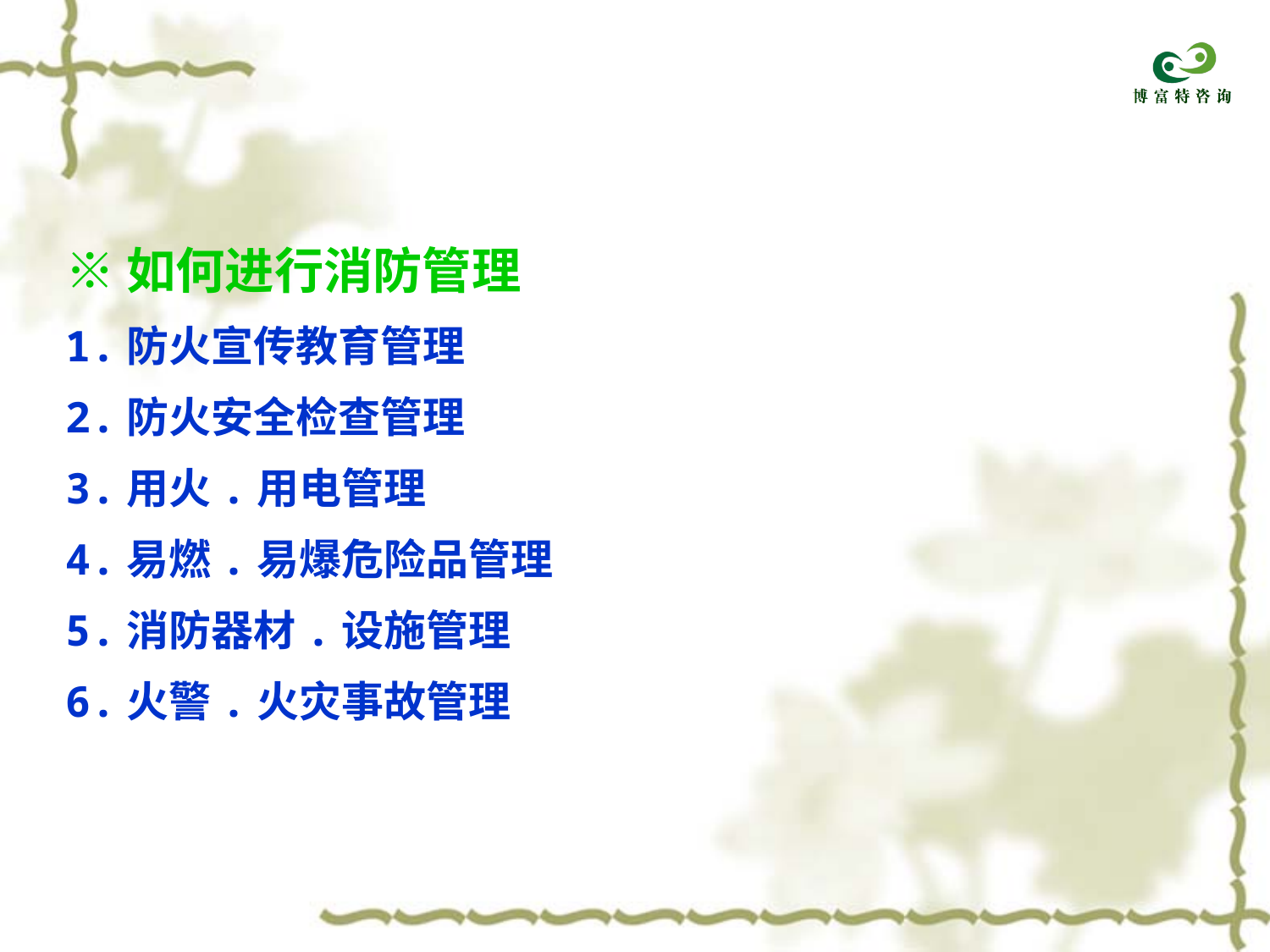

※如何进行消防管理
1.防火宣传教育管理
2.防火安全检查管理
3.用火.用电管理
4.易燃.易爆危险品管理
5.消防器材.设施管理
6.火警.火灾事故管理